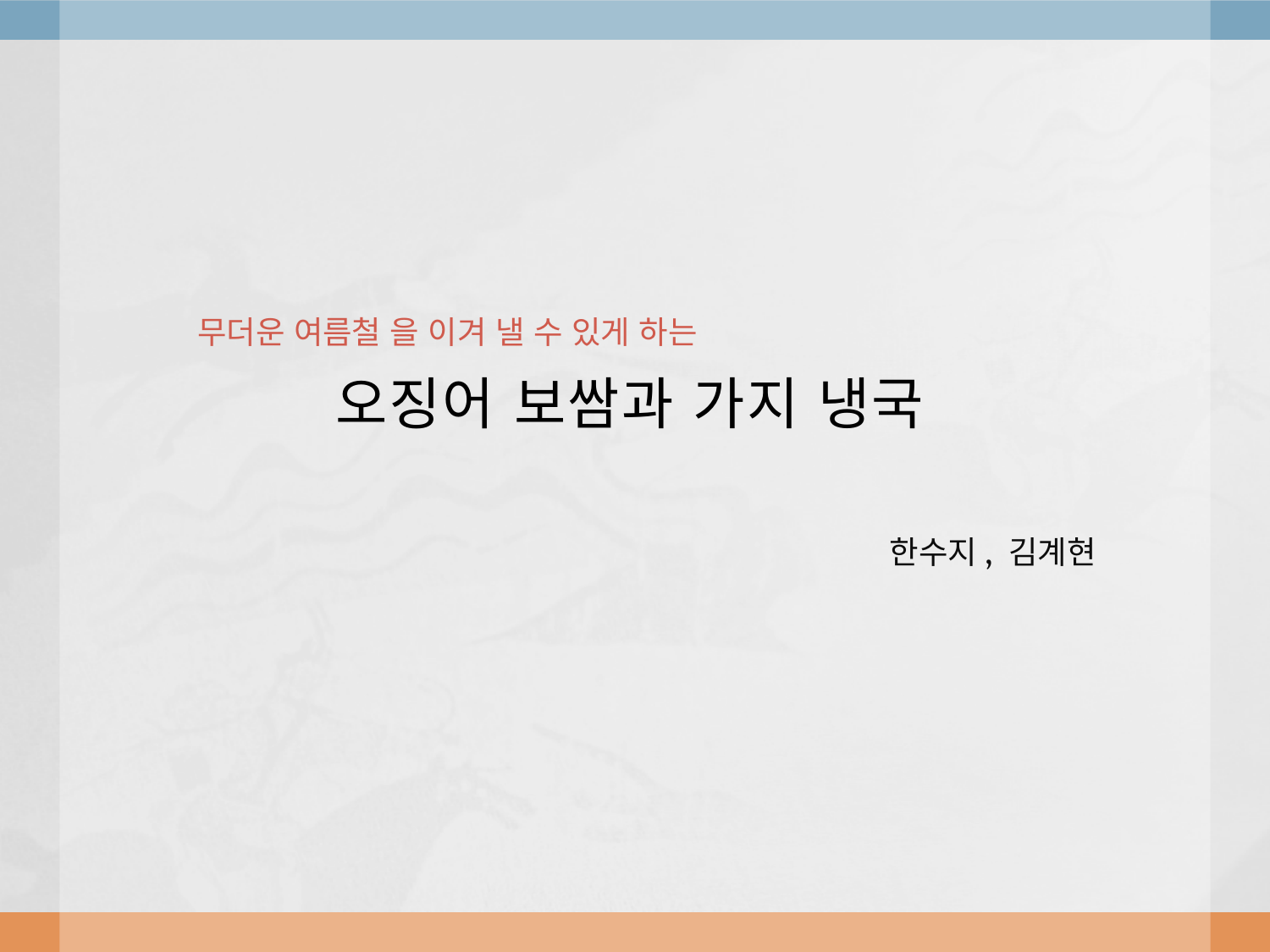

# 오징어 보쌈과 가지 냉국
무더운 여름철 을 이겨 낼 수 있게 하는
한수지, 김계현